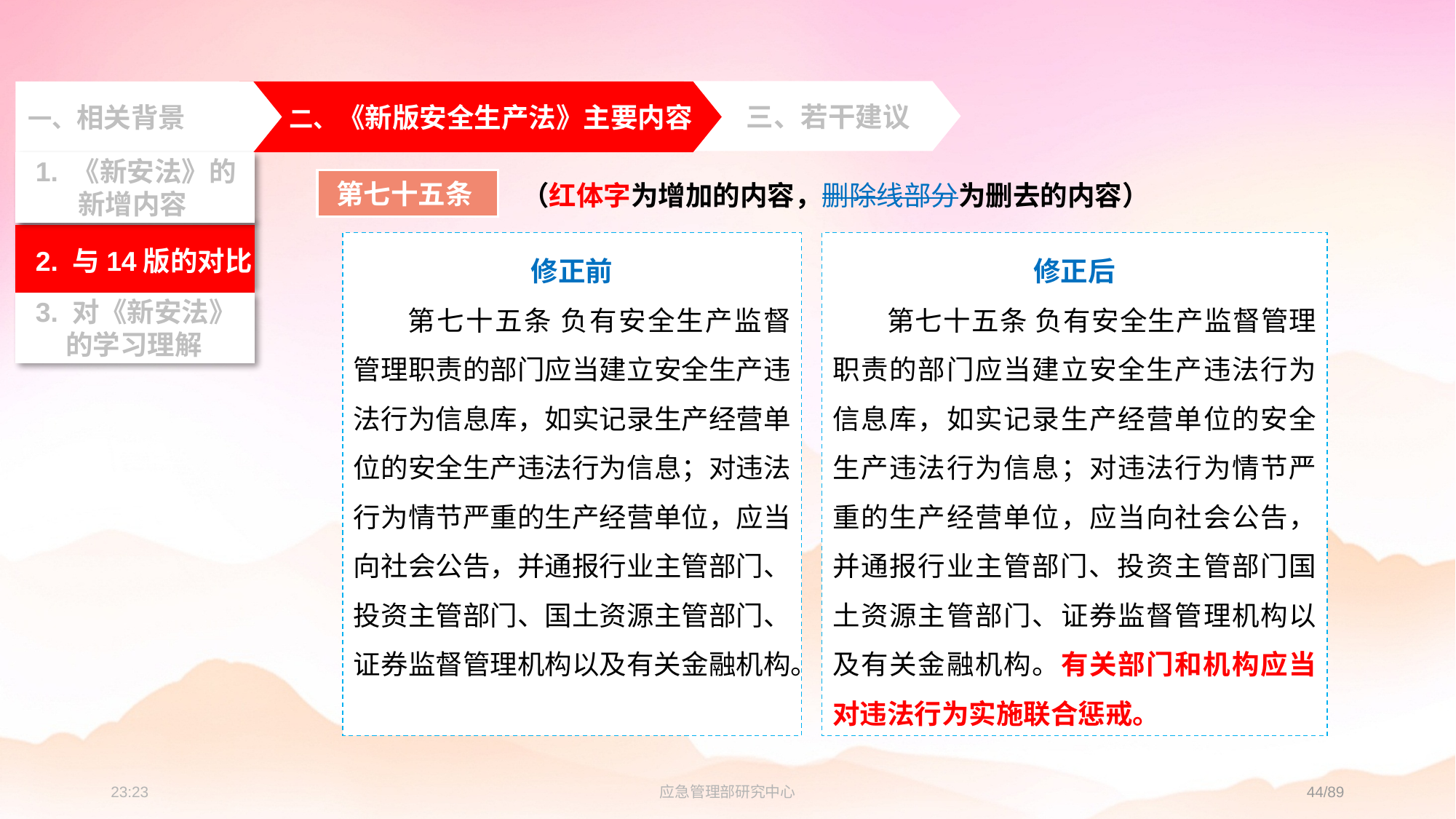

三、若干建议
一、相关背景
     二、《新版安全生产法》主要内容
 2. 与14版的对比
 3. 对《新安法》
     的学习理解
 1. 《新安法》的
       新增内容
第七十五条
修正前
第七十五条 负有安全生产监督管理职责的部门应当建立安全生产违法行为信息库，如实记录生产经营单位的安全生产违法行为信息；对违法行为情节严重的生产经营单位，应当向社会公告，并通报行业主管部门、投资主管部门、国土资源主管部门、证券监督管理机构以及有关金融机构。
修正后
第七十五条 负有安全生产监督管理职责的部门应当建立安全生产违法行为信息库，如实记录生产经营单位的安全生产违法行为信息；对违法行为情节严重的生产经营单位，应当向社会公告，并通报行业主管部门、投资主管部门国土资源主管部门、证券监督管理机构以及有关金融机构。有关部门和机构应当对违法行为实施联合惩戒。
（红体字为增加的内容，删除线部分为删去的内容）
23:23
应急管理部研究中心
44/89